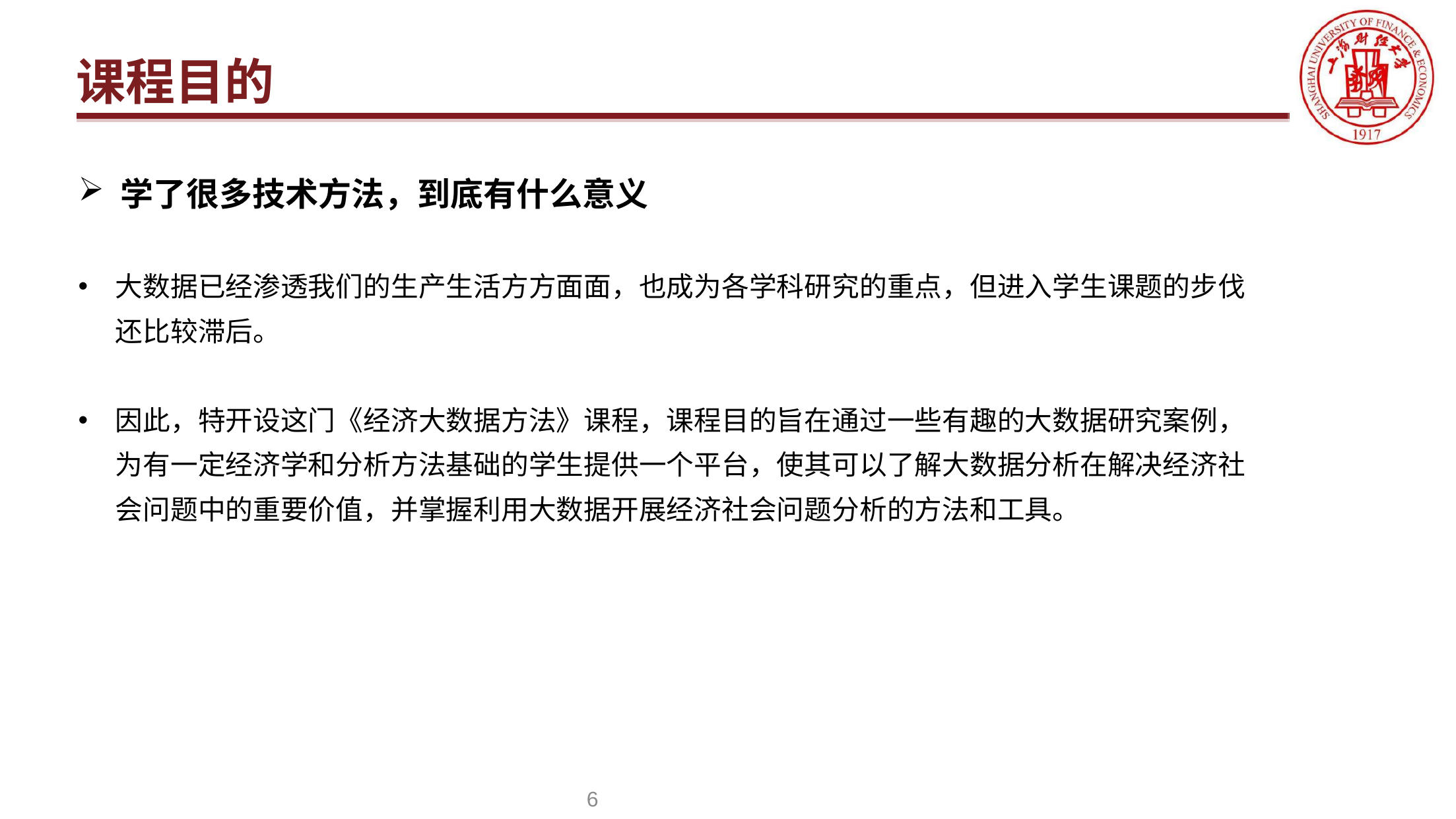

# 课程目的
学了很多技术方法，到底有什么意义

大数据已经渗透我们的生产生活方方面面，也成为各学科研究的重点，但进入学生课题的步伐还比较滞后。

因此，特开设这门《经济大数据方法》课程，课程目的旨在通过一些有趣的大数据研究案例，为有一定经济学和分析方法基础的学生提供一个平台，使其可以了解大数据分析在解决经济社会问题中的重要价值，并掌握利用大数据开展经济社会问题分析的方法和工具。
6